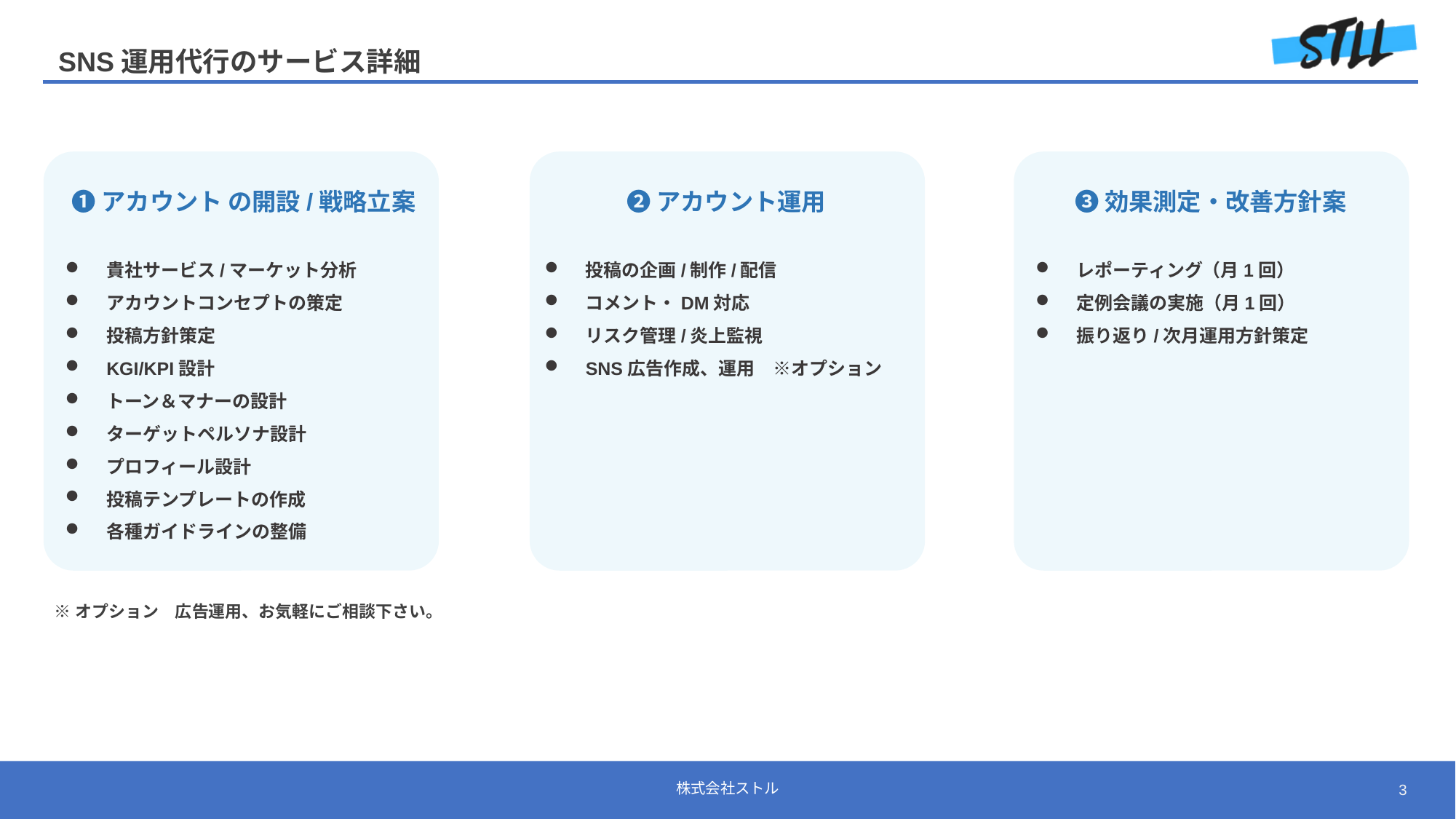

SNS運用代行のサービス詳細

❷アカウント運用
投稿の企画/制作/配信
コメント・DM対応
リスク管理/炎上監視
SNS広告作成、運用　※オプション

❸効果測定・改善方針案
レポーティング（月1回）
定例会議の実施（月1回）
振り返り/次月運用方針策定

❶アカウント の開設/戦略立案
貴社サービス/マーケット分析
アカウントコンセプトの策定
投稿方針策定
KGI/KPI設計
トーン＆マナーの設計
ターゲットペルソナ設計
プロフィール設計
投稿テンプレートの作成
各種ガイドラインの整備
※オプション　広告運用、お気軽にご相談下さい。
株式会社ストル
3